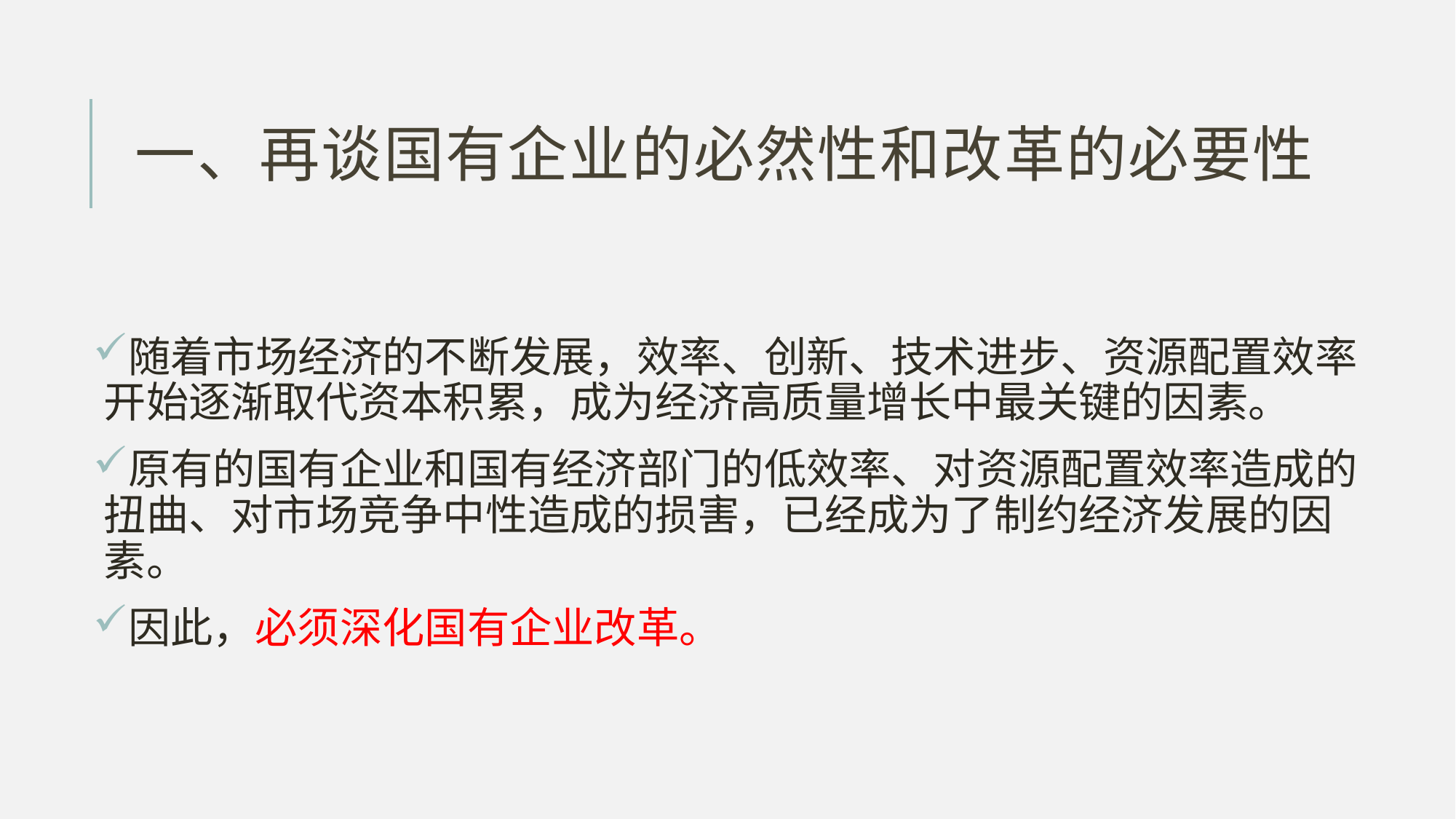

# 一、再谈国有企业的必然性和改革的必要性
随着市场经济的不断发展，效率、创新、技术进步、资源配置效率开始逐渐取代资本积累，成为经济高质量增长中最关键的因素。
原有的国有企业和国有经济部门的低效率、对资源配置效率造成的扭曲、对市场竞争中性造成的损害，已经成为了制约经济发展的因素。
因此，必须深化国有企业改革。